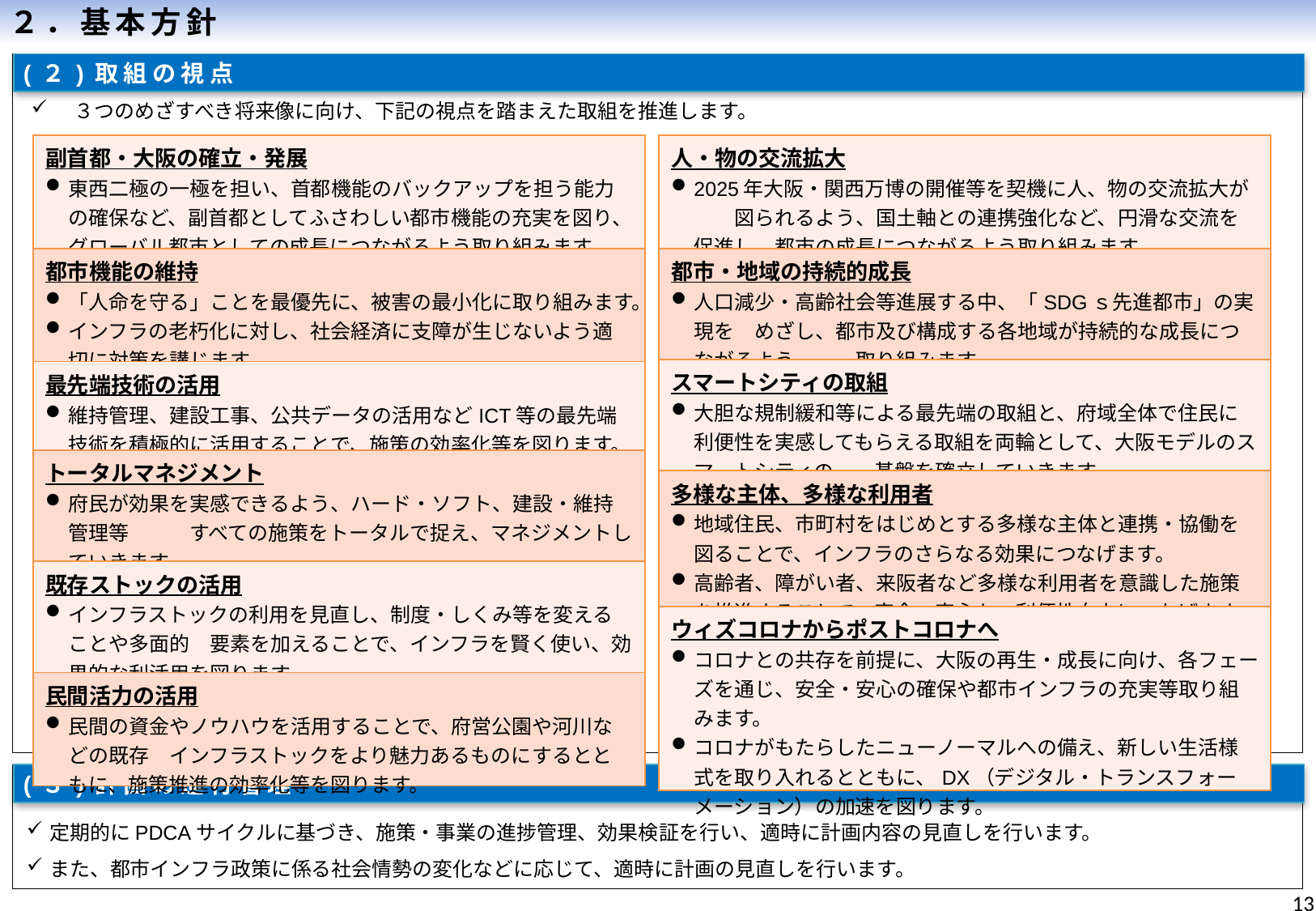

２．基本方針

(２)取組の視点
　３つのめざすべき将来像に向け、下記の視点を踏まえた取組を推進します。
| 副首都・大阪の確立・発展 東西二極の一極を担い、首都機能のバックアップを担う能力の確保など、副首都としてふさわしい都市機能の充実を図り、グローバル都市としての成長につながるよう取り組みます。 |
| --- |
| 都市機能の維持 「人命を守る」ことを最優先に、被害の最小化に取り組みます。 インフラの老朽化に対し、社会経済に支障が生じないよう適切に対策を講じます。 |
| 最先端技術の活用 維持管理、建設工事、公共データの活用などICT等の最先端技術を積極的に活用することで、施策の効率化等を図ります。 |
| トータルマネジメント 府民が効果を実感できるよう、ハード・ソフト、建設・維持管理等　　　すべての施策をトータルで捉え、マネジメントしていきます。 |
| 既存ストックの活用 インフラストックの利用を見直し、制度・しくみ等を変えることや多面的　要素を加えることで、インフラを賢く使い、効果的な利活用を図ります。 |
| 民間活力の活用 民間の資金やノウハウを活用することで、府営公園や河川などの既存　インフラストックをより魅力あるものにするとともに、施策推進の効率化等を図ります。 |
| 人・物の交流拡大 2025年大阪・関西万博の開催等を契機に人、物の交流拡大が　　図られるよう、国土軸との連携強化など、円滑な交流を促進し、都市の成長につながるよう取り組みます。 |
| --- |
| 都市・地域の持続的成長 人口減少・高齢社会等進展する中、「SDGｓ先進都市」の実現を　めざし、都市及び構成する各地域が持続的な成長につながるよう　　　取り組みます。 |
| スマートシティの取組 大胆な規制緩和等による最先端の取組と、府域全体で住民に利便性を実感してもらえる取組を両輪として、大阪モデルのスマートシティの　　基盤を確立していきます。 |
| 多様な主体、多様な利用者 地域住民、市町村をはじめとする多様な主体と連携・協働を図ることで、インフラのさらなる効果につなげます。 高齢者、障がい者、来阪者など多様な利用者を意識した施策を推進することで、安全・安心かつ利便性向上につなげます。 |
| ウィズコロナからポストコロナへ コロナとの共存を前提に、大阪の再生・成長に向け、各フェーズを通じ、安全・安心の確保や都市インフラの充実等取り組みます。 コロナがもたらしたニューノーマルへの備え、新しい生活様式を取り入れるとともに、DX（デジタル・トランスフォーメーション）の加速を図ります。 |

(３)計画の進行管理
定期的にPDCAサイクルに基づき、施策・事業の進捗管理、効果検証を行い、適時に計画内容の見直しを行います。
また、都市インフラ政策に係る社会情勢の変化などに応じて、適時に計画の見直しを行います。
13